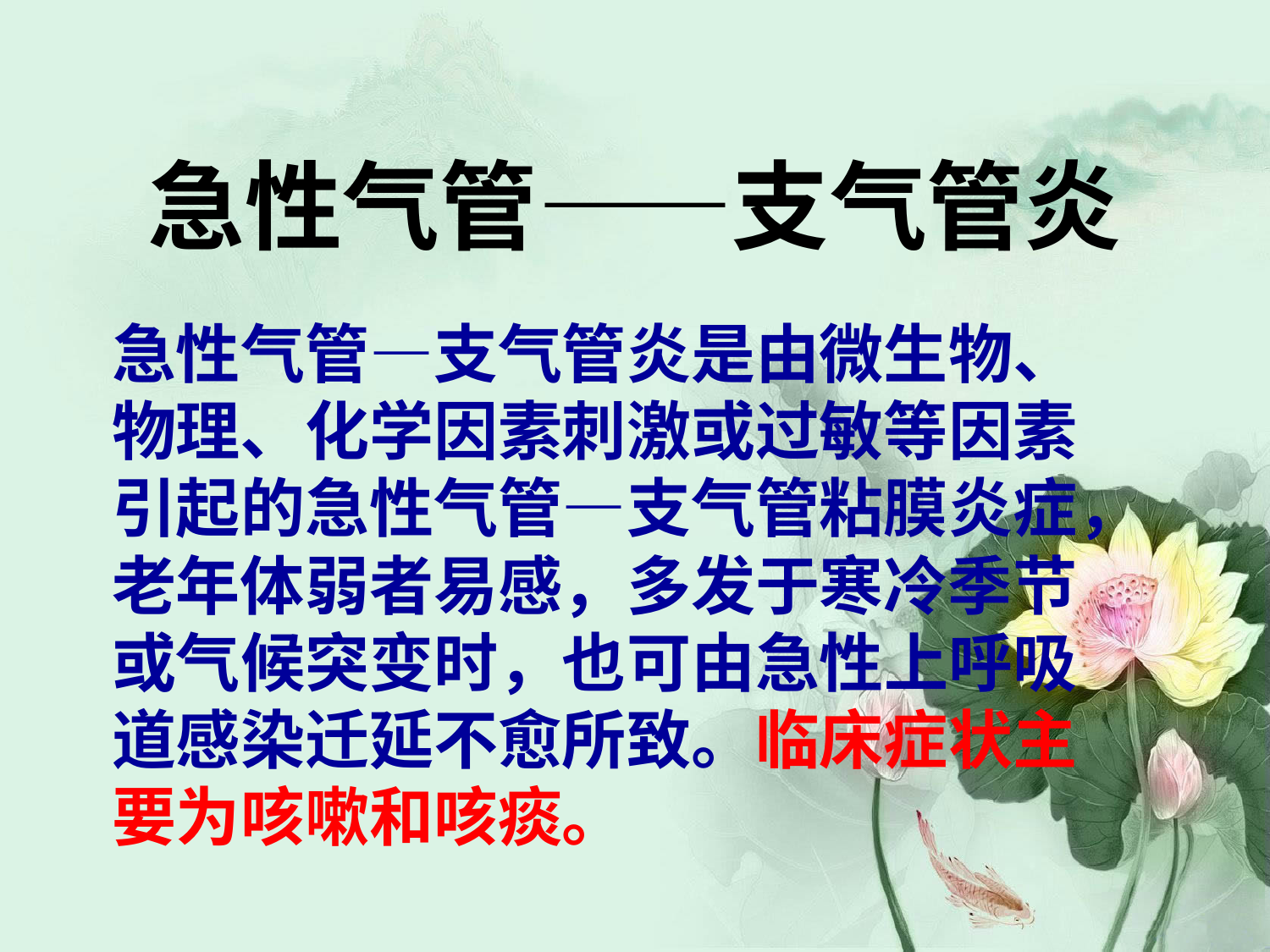

# 急性气管——支气管炎
急性气管—支气管炎是由微生物、物理、化学因素刺激或过敏等因素引起的急性气管—支气管粘膜炎症，老年体弱者易感，多发于寒冷季节或气候突变时，也可由急性上呼吸道感染迁延不愈所致。临床症状主要为咳嗽和咳痰。